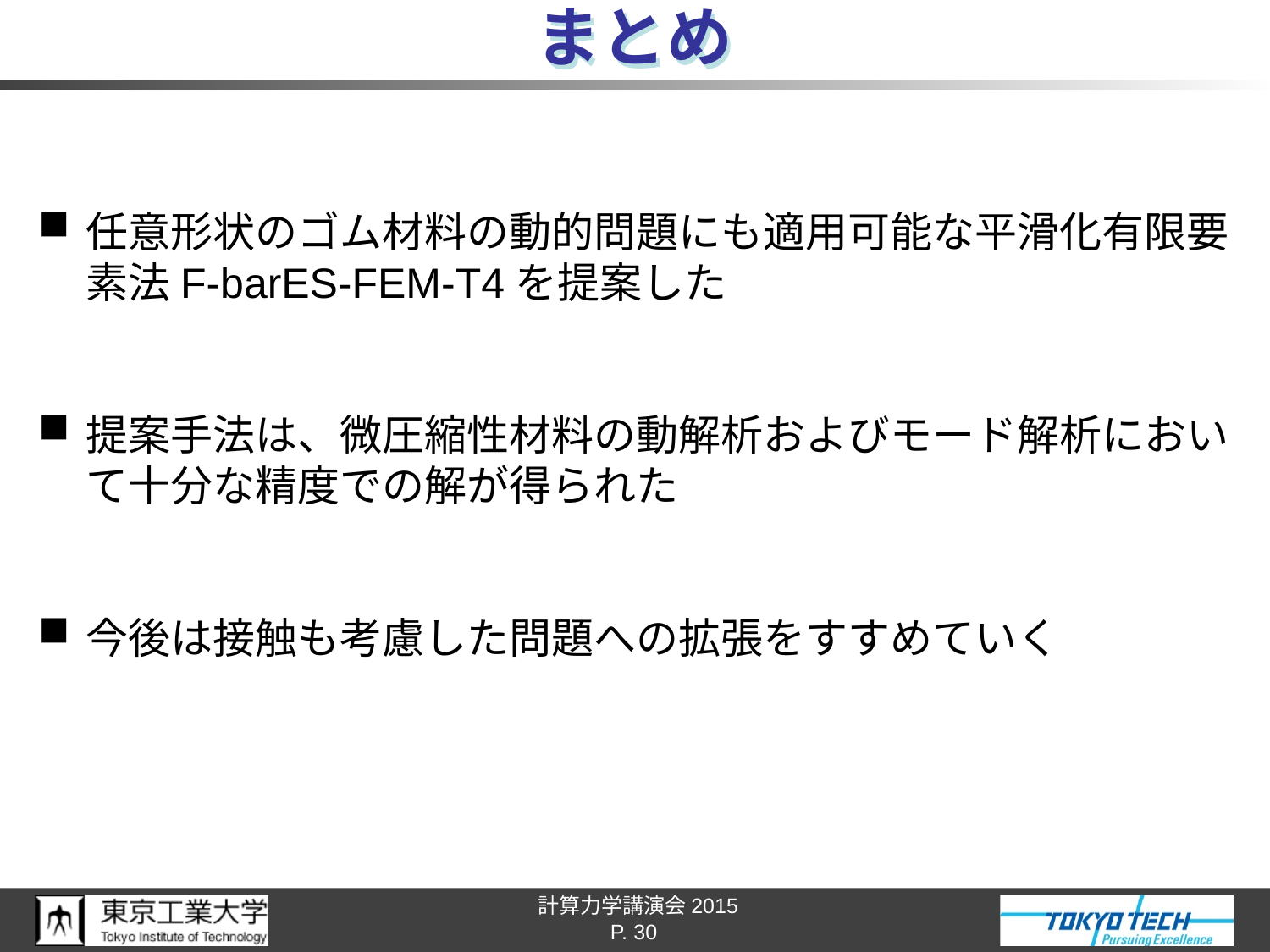

# まとめ
任意形状のゴム材料の動的問題にも適用可能な平滑化有限要素法F-barES-FEM-T4を提案した

提案手法は、微圧縮性材料の動解析およびモード解析において十分な精度での解が得られた

今後は接触も考慮した問題への拡張をすすめていく
P. 30